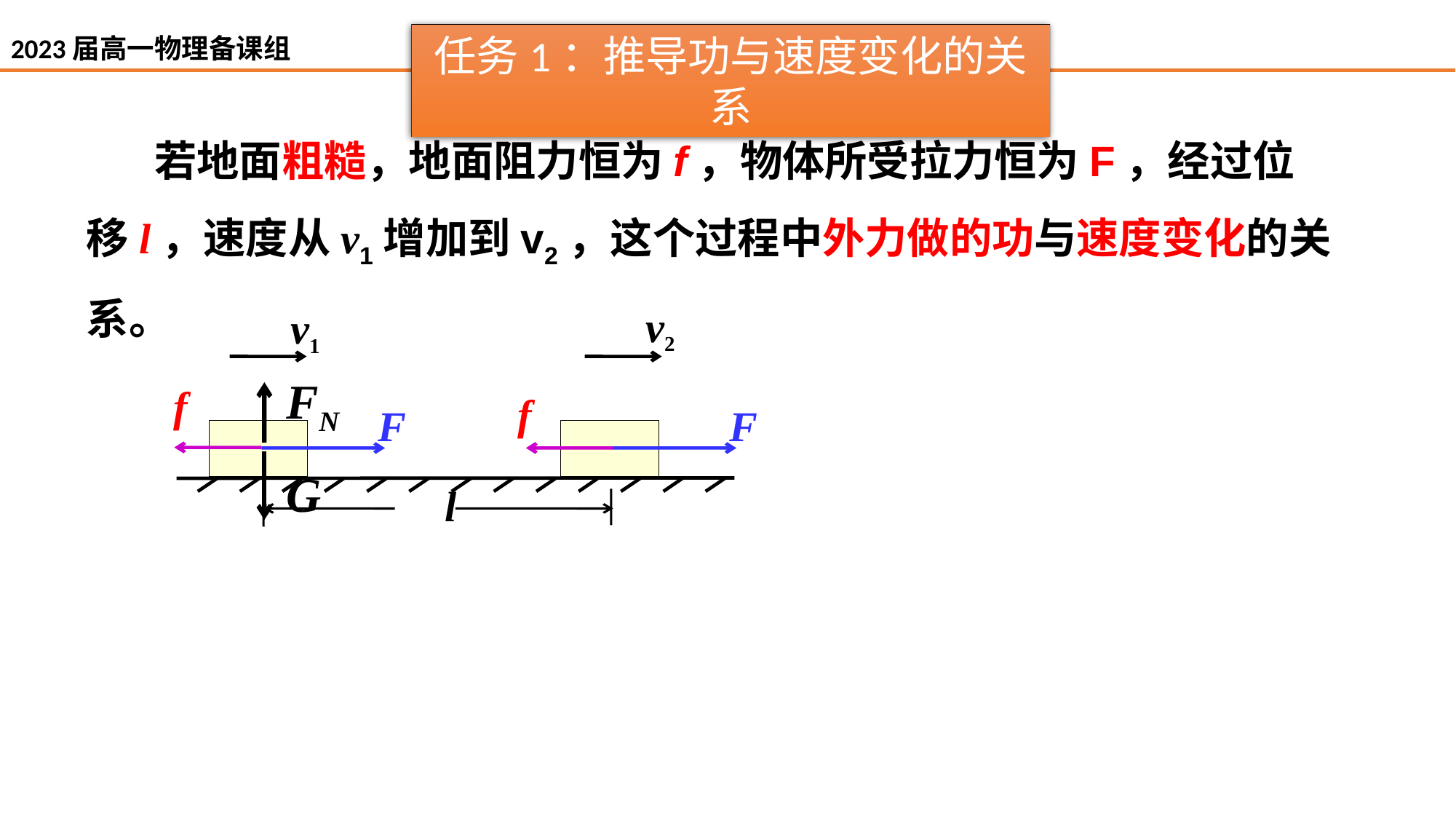

任务1：推导功与速度变化的关系
      若地面粗糙，地面阻力恒为f，物体所受拉力恒为F，经过位移l，速度从v1增加到v2，这个过程中外力做的功与速度变化的关系。
v2

F

v1

f

F

l

f
FN
G